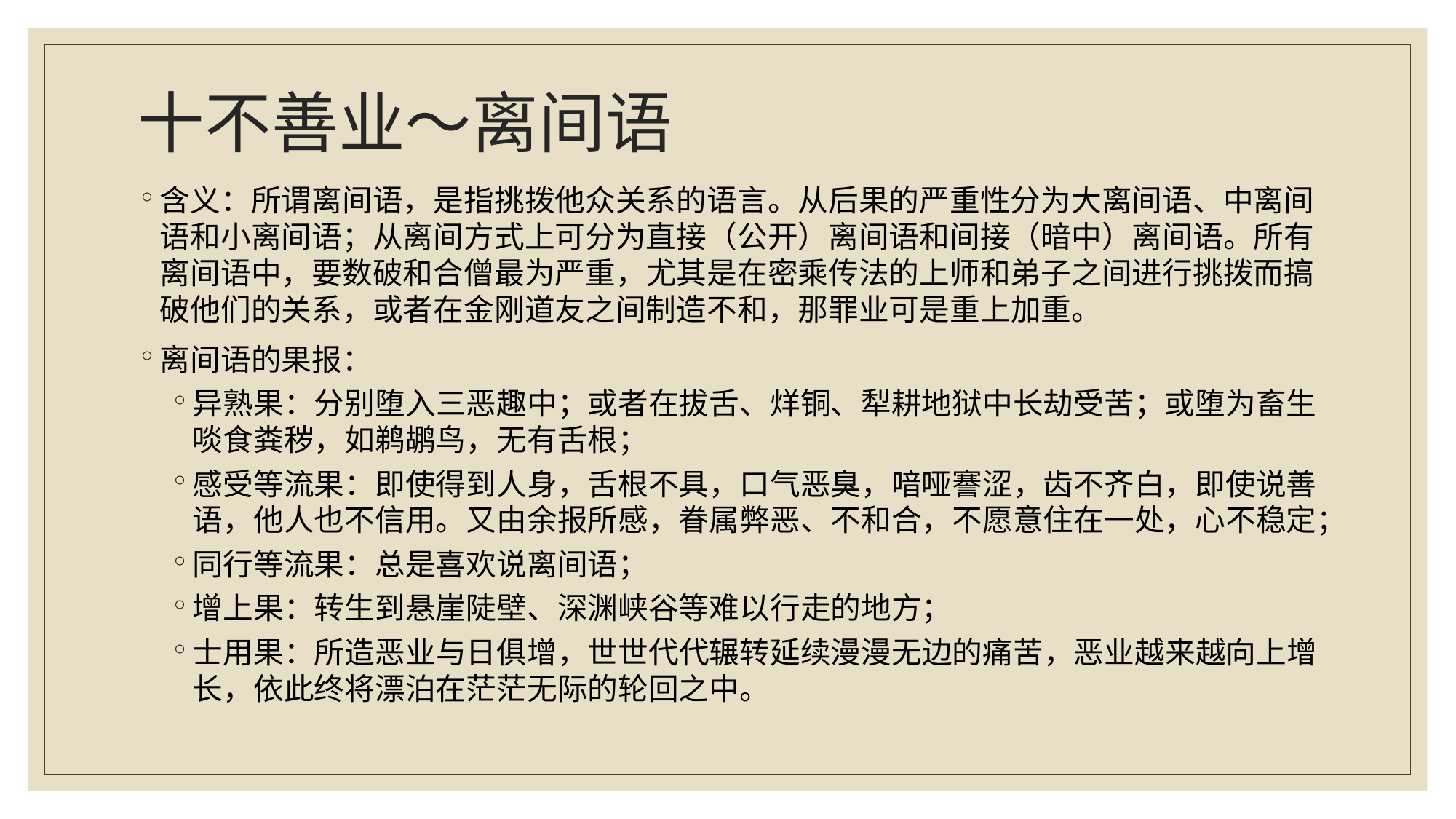

# 十不善业～离间语
含义：所谓离间语，是指挑拨他众关系的语言。从后果的严重性分为大离间语、中离间语和小离间语；从离间方式上可分为直接（公开）离间语和间接（暗中）离间语。所有离间语中，要数破和合僧最为严重，尤其是在密乘传法的上师和弟子之间进行挑拨而搞破他们的关系，或者在金刚道友之间制造不和，那罪业可是重上加重。
离间语的果报：
异熟果：分别堕入三恶趣中；或者在拔舌、烊铜、犁耕地狱中长劫受苦；或堕为畜生啖食粪秽，如鹈鹕鸟，无有舌根；
感受等流果：即使得到人身，舌根不具，口气恶臭，喑哑謇涩，齿不齐白，即使说善语，他人也不信用。又由余报所感，眷属弊恶、不和合，不愿意住在一处，心不稳定；
同行等流果：总是喜欢说离间语；
增上果：转生到悬崖陡壁、深渊峡谷等难以行走的地方；
士用果：所造恶业与日俱增，世世代代辗转延续漫漫无边的痛苦，恶业越来越向上增长，依此终将漂泊在茫茫无际的轮回之中。